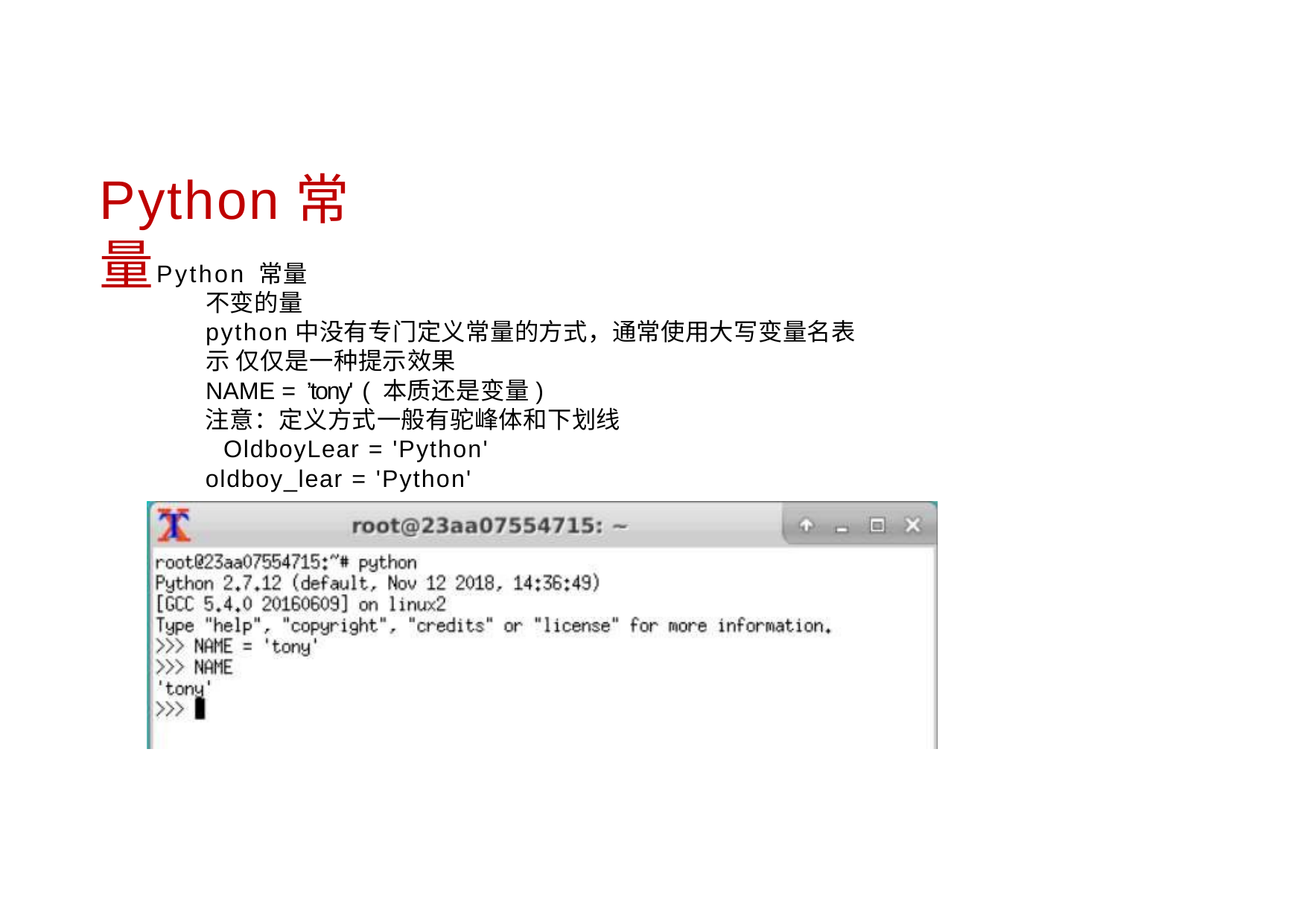

# Python常量
Python 常量
不变的量
python中没有专门定义常量的方式，通常使用大写变量名表示 仅仅是一种提示效果
NAME = ’tony' ( 本质还是变量)
注意：定义方式一般有驼峰体和下划线  OldboyLear = 'Python'
oldboy_lear = 'Python'